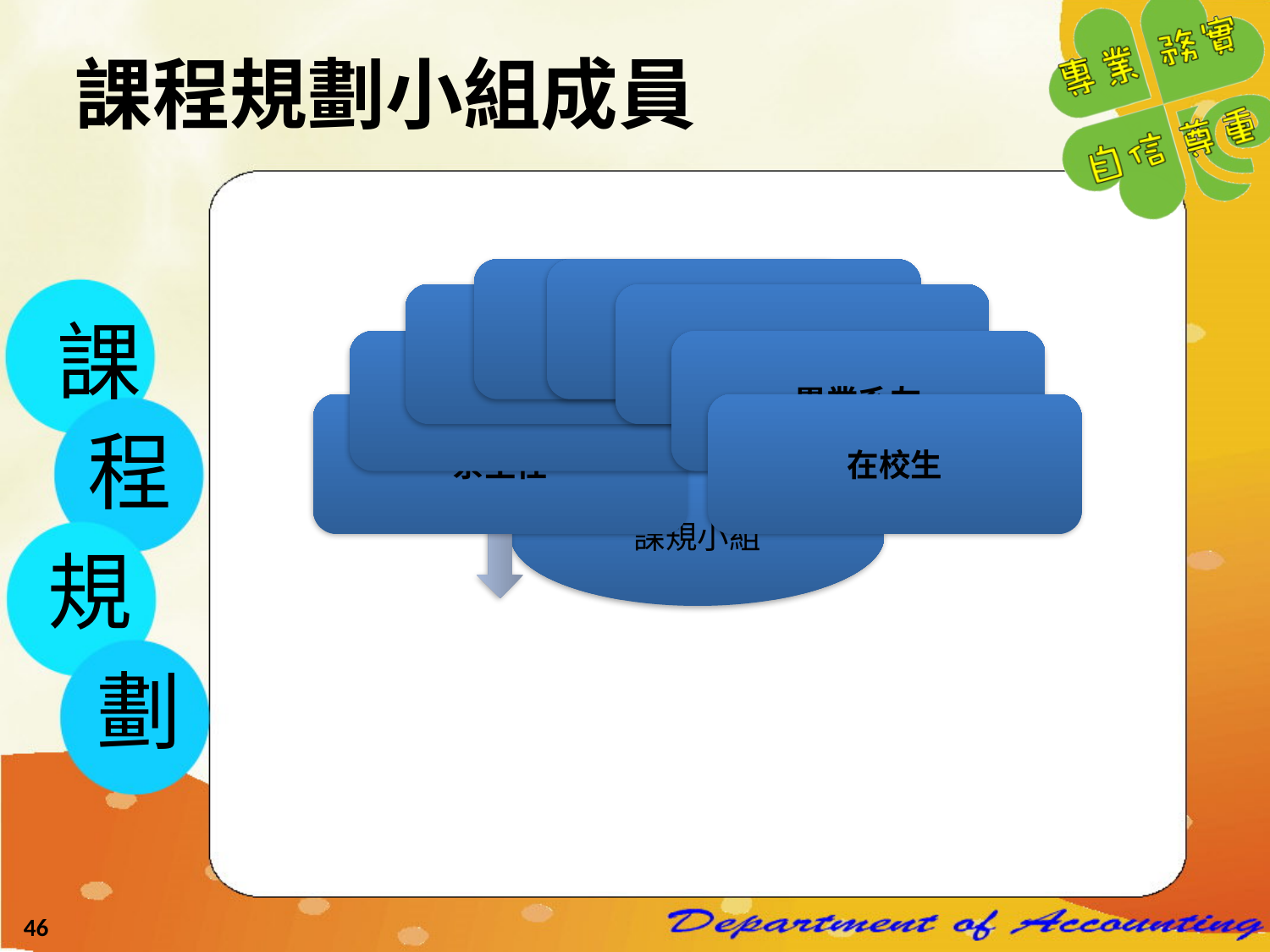

課程規劃小組成員
課規小組
系主任
會計審計專業組
稅務
專業組
在校生
畢業系友
業界代表
財務
專業組
會計資訊應用組
課
程
規
劃
46